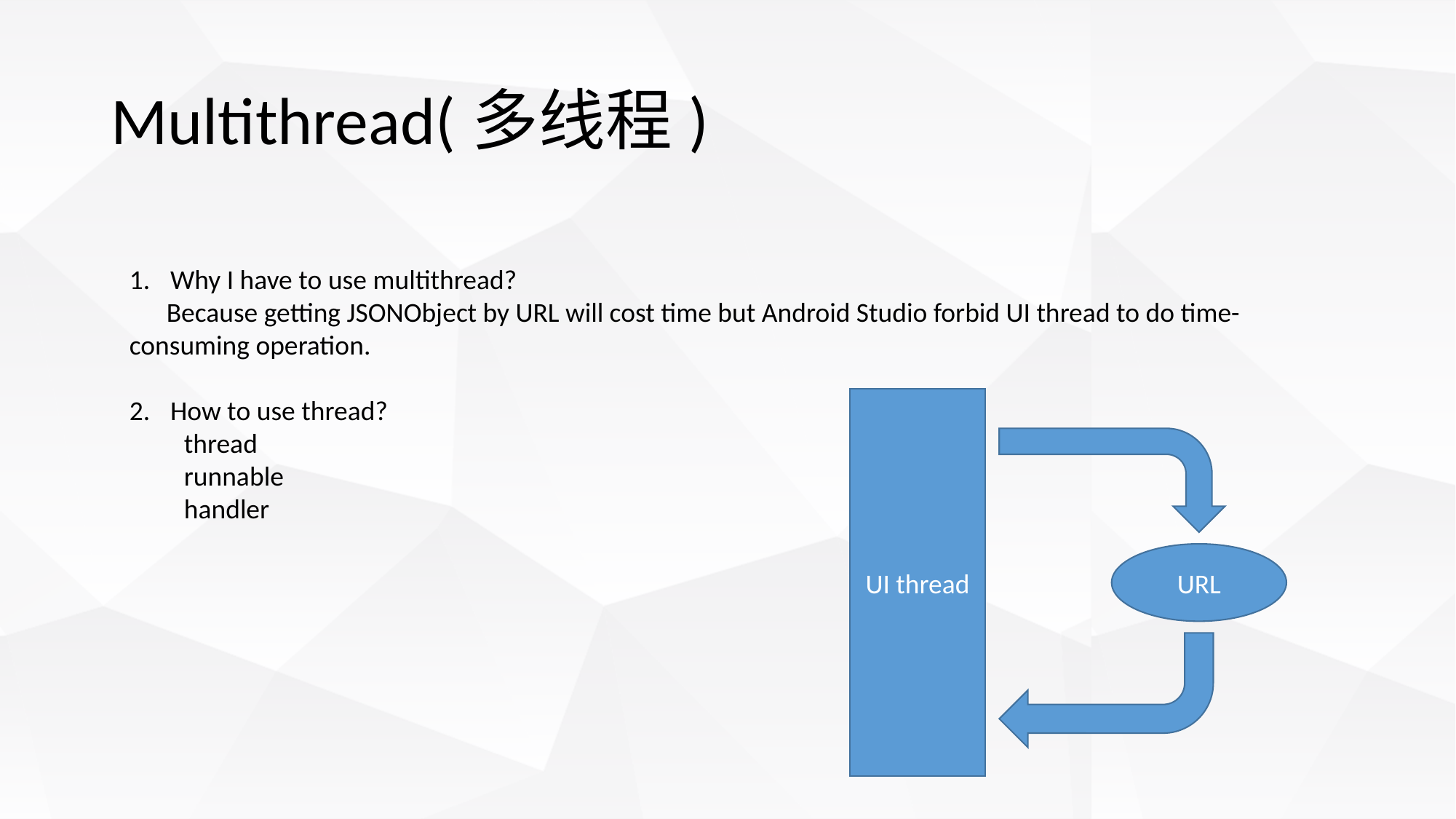

# Multithread(多线程)
Why I have to use multithread?
      Because getting JSONObject by URL will cost time but Android Studio forbid UI thread to do time-consuming operation.

How to use thread?
thread
runnable
handler

UI thread
URL